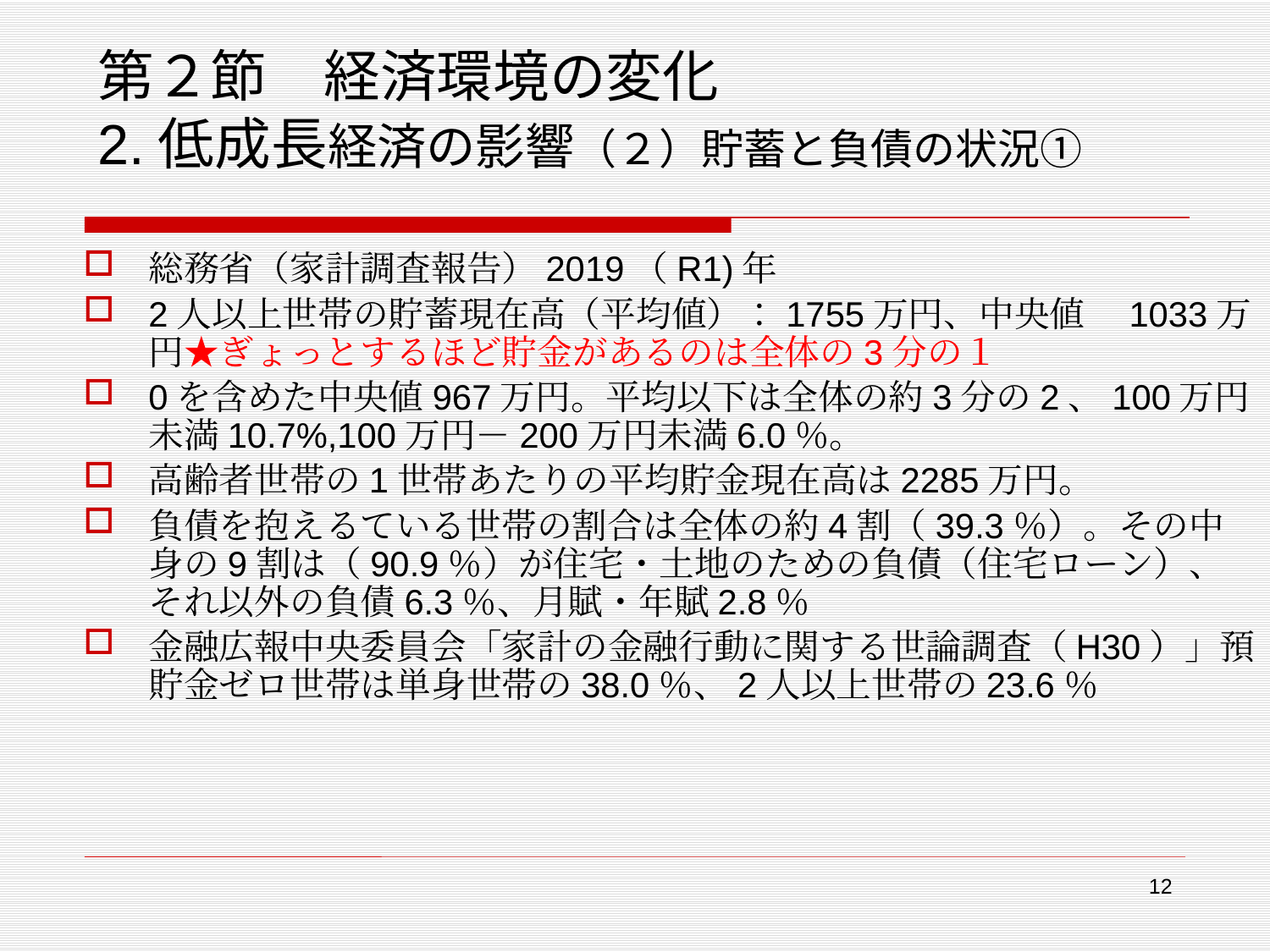

# 第２節　経済環境の変化 2.低成長経済の影響（２）貯蓄と負債の状況①
総務省（家計調査報告）2019（R1)年
2人以上世帯の貯蓄現在高（平均値）：1755万円、中央値　1033万円★ぎょっとするほど貯金があるのは全体の3分の１
0を含めた中央値967万円。平均以下は全体の約3分の2、100万円未満10.7%,100万円－200万円未満6.0％。
高齢者世帯の1世帯あたりの平均貯金現在高は2285万円。
負債を抱えるている世帯の割合は全体の約4割（39.3％）。その中身の9割は（90.9％）が住宅・土地のための負債（住宅ローン）、それ以外の負債6.3％、月賦・年賦2.8％
金融広報中央委員会「家計の金融行動に関する世論調査（H30）」預貯金ゼロ世帯は単身世帯の38.0％、2人以上世帯の23.6％

12